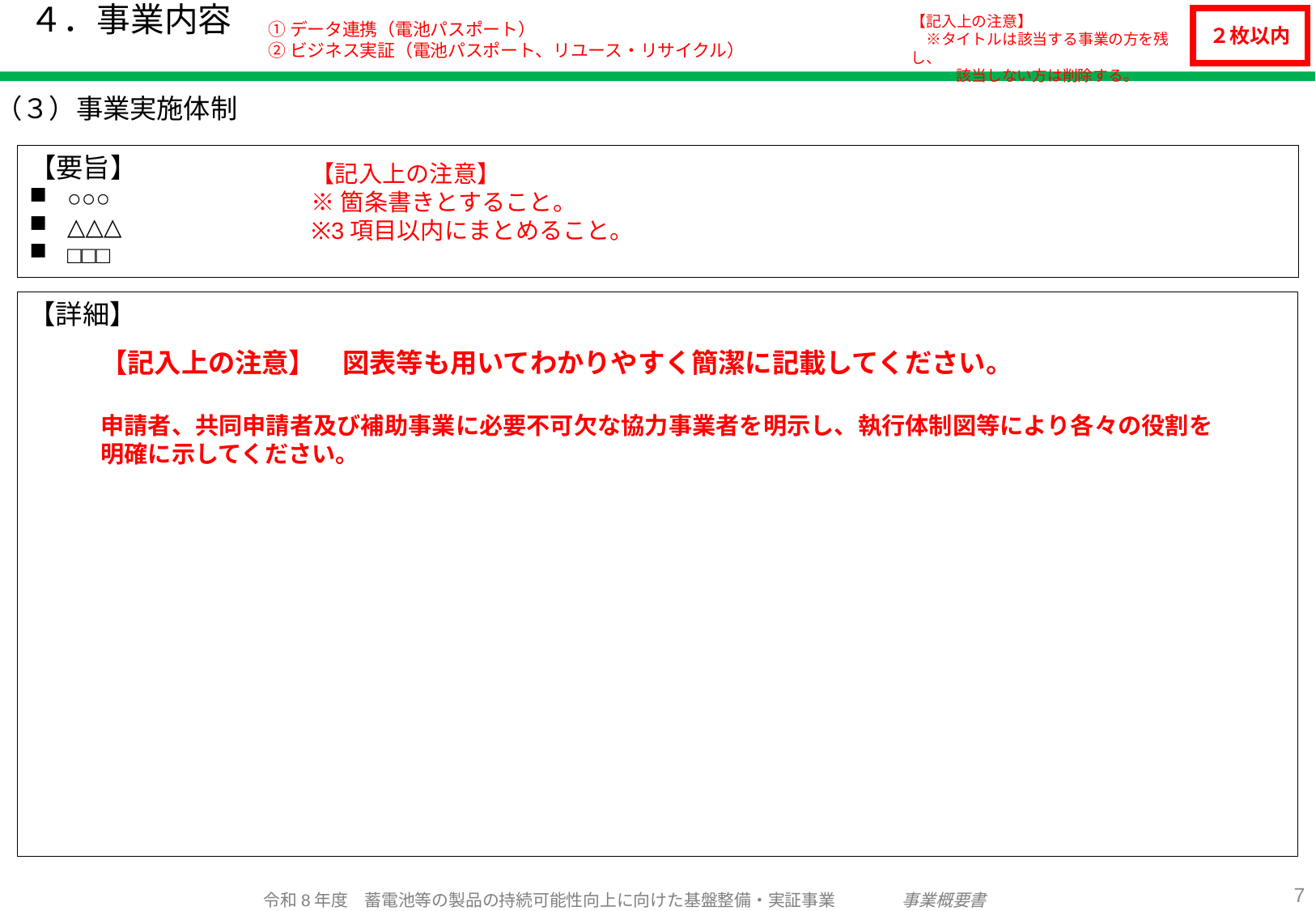

４．事業内容
【記入上の注意】
　※タイトルは該当する事業の方を残し、
　　　該当しない方は削除する。
①データ連携（電池パスポート）
②ビジネス実証（電池パスポート、リユース・リサイクル）
２枚以内
（３）事業実施体制
【要旨】
○○○
△△△
□□□
【記入上の注意】
※箇条書きとすること。
※3項目以内にまとめること。
【詳細】
【記入上の注意】　図表等も用いてわかりやすく簡潔に記載してください。

申請者、共同申請者及び補助事業に必要不可欠な協力事業者を明示し、執行体制図等により各々の役割を明確に示してください。

7